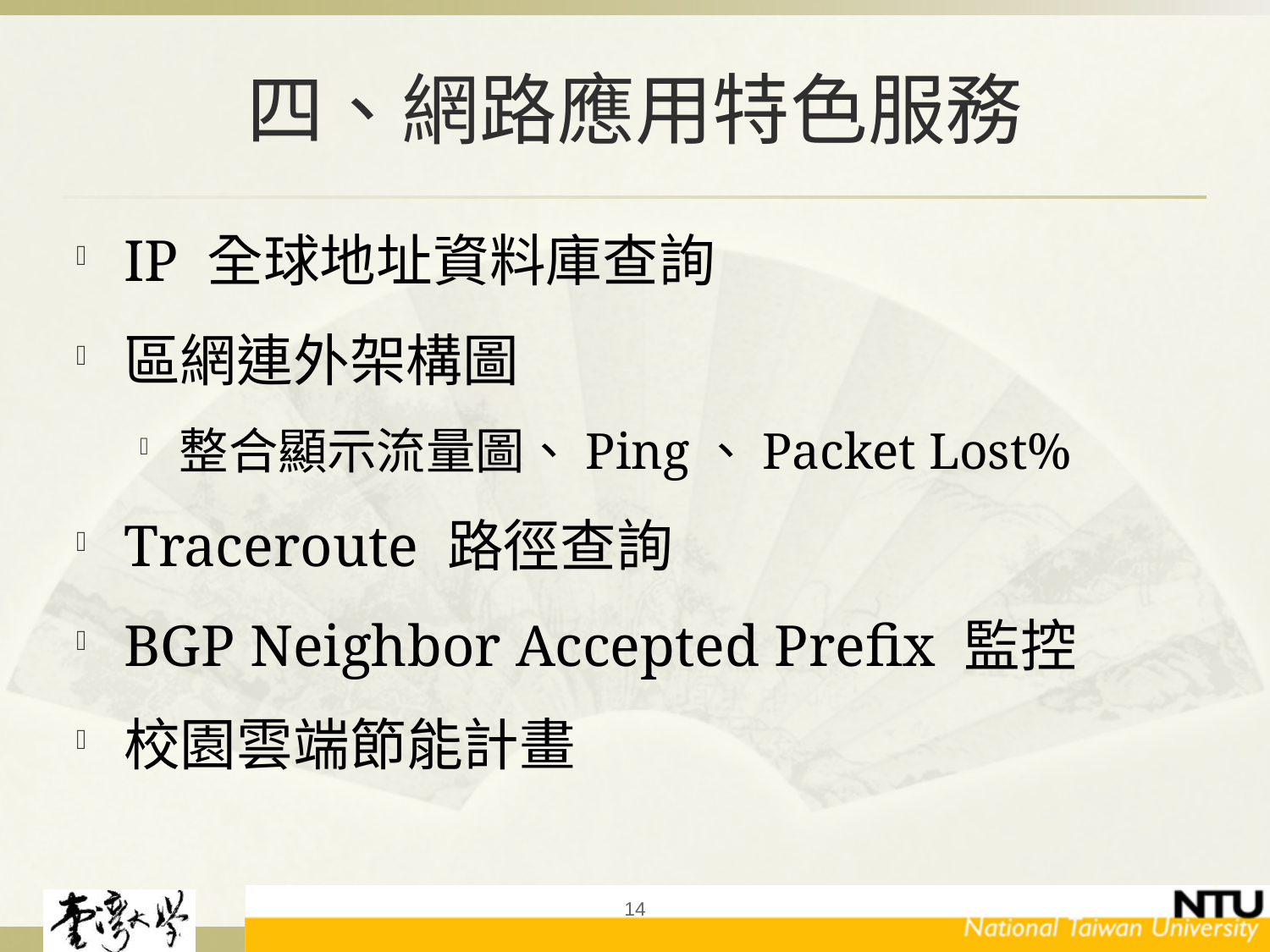

# 四、網路應用特色服務
IP 全球地址資料庫查詢
區網連外架構圖
整合顯示流量圖、Ping、Packet Lost%
Traceroute 路徑查詢
BGP Neighbor Accepted Prefix 監控
校園雲端節能計畫
14